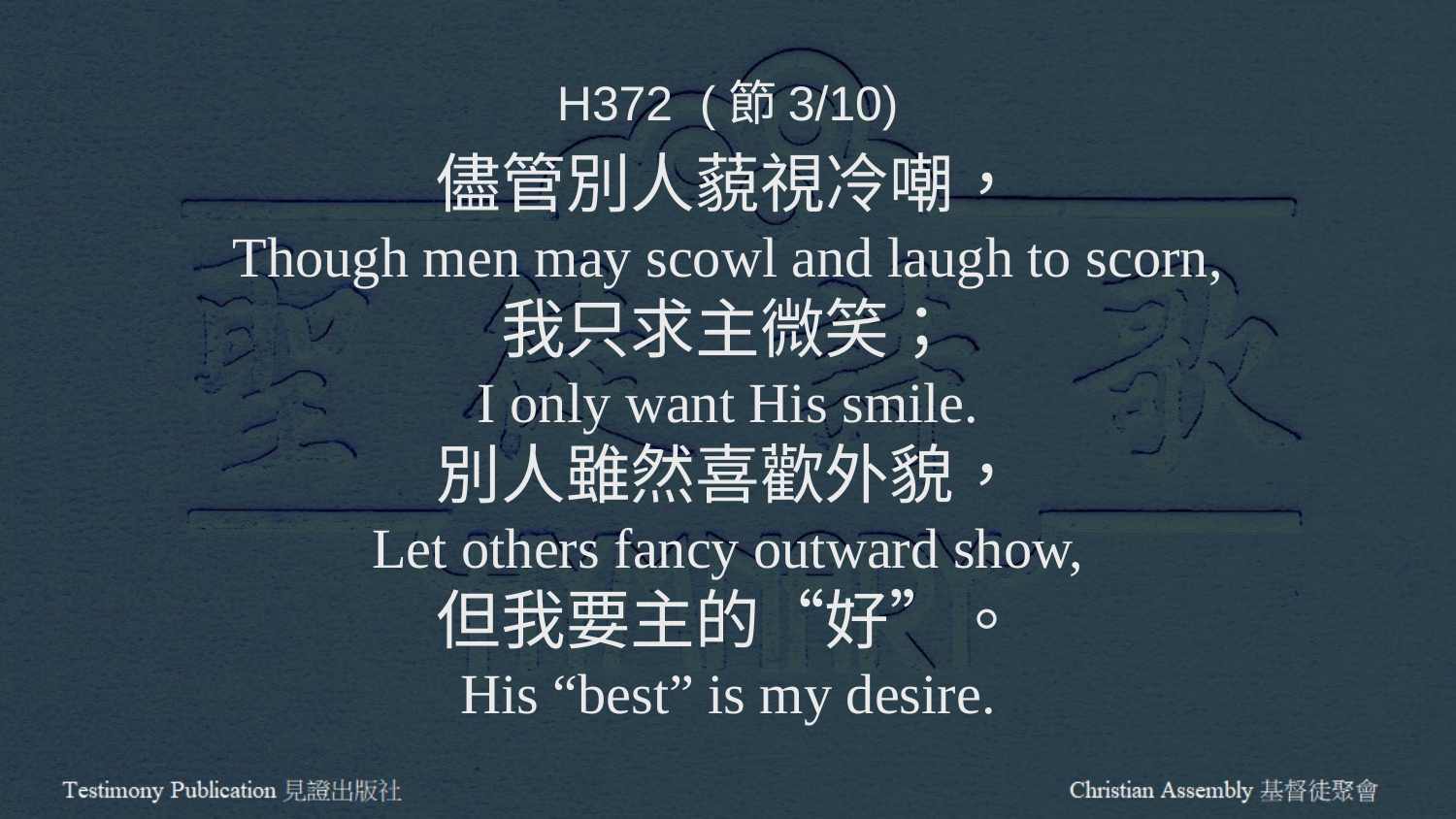

H372  (節3/10)
儘管別人藐視冷嘲，
Though men may scowl and laugh to scorn,
我只求主微笑；
I only want His smile.
別人雖然喜歡外貌，
Let others fancy outward show,
但我要主的“好”。
His “best” is my desire.